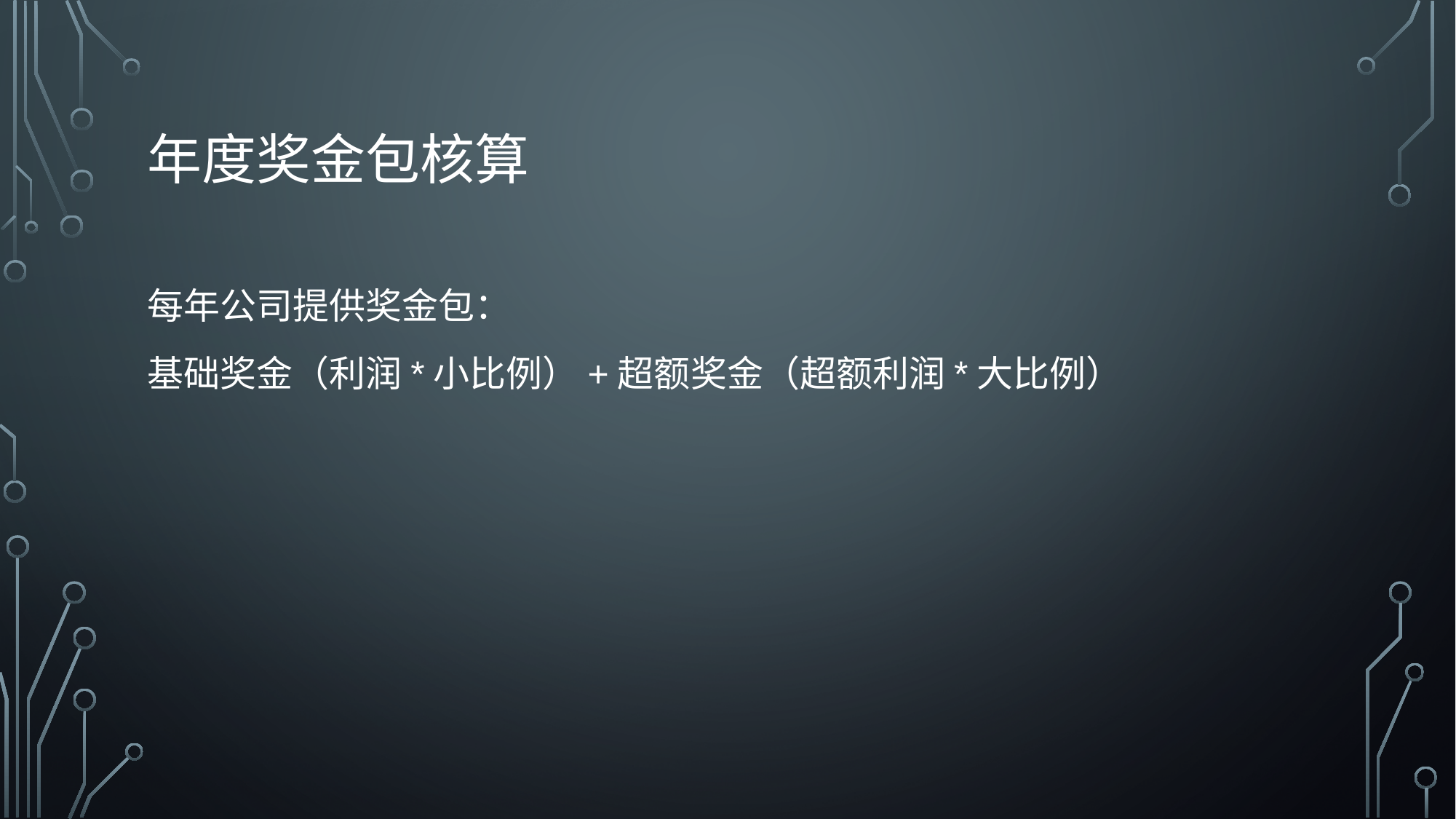

# 年度奖金包核算
每年公司提供奖金包：
基础奖金（利润*小比例）+超额奖金（超额利润*大比例）